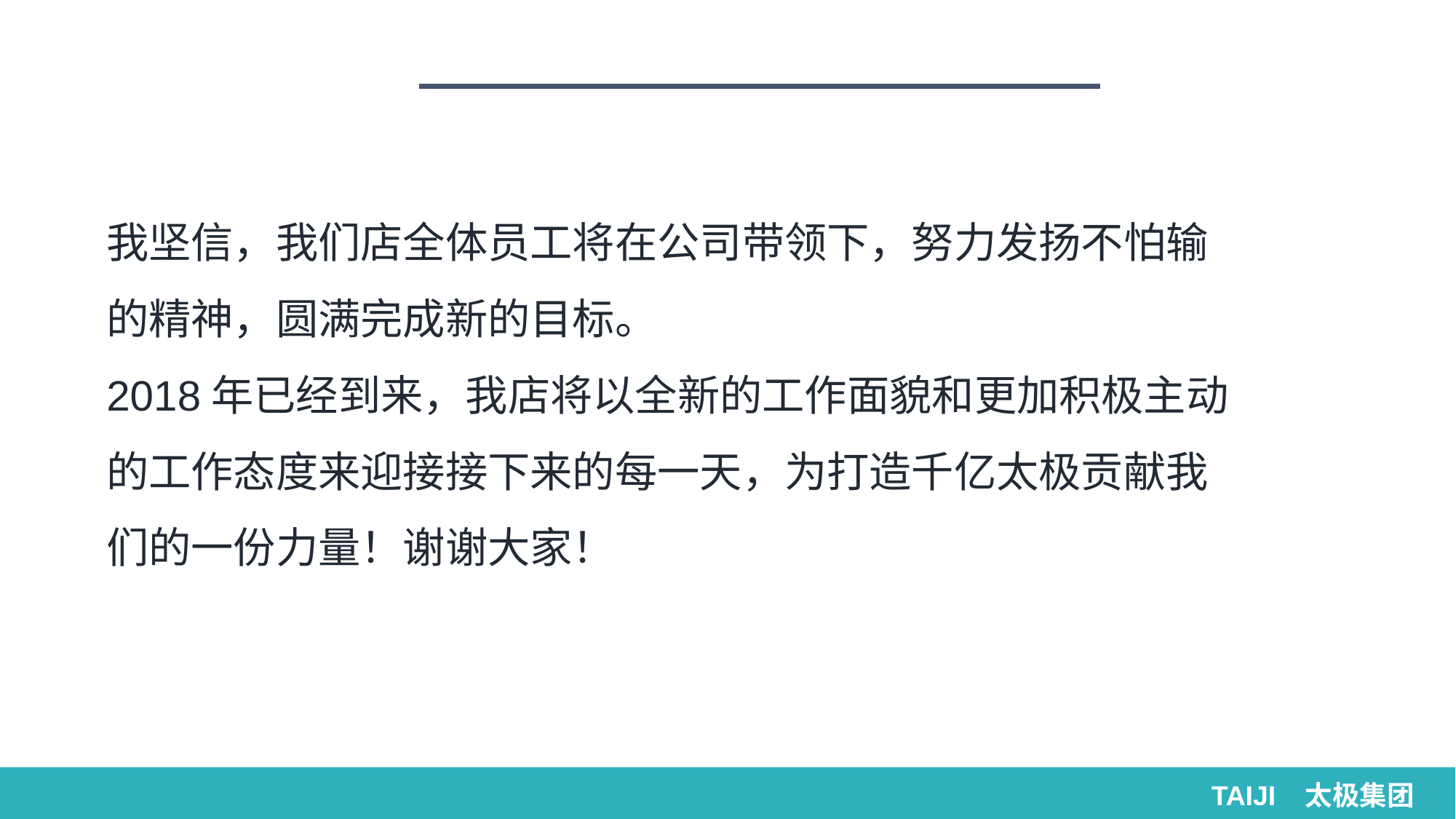

我坚信，我们店全体员工将在公司带领下，努力发扬不怕输的精神，圆满完成新的目标。
2018年已经到来，我店将以全新的工作面貌和更加积极主动的工作态度来迎接接下来的每一天，为打造千亿太极贡献我们的一份力量！谢谢大家！

TAIJI   太极集团